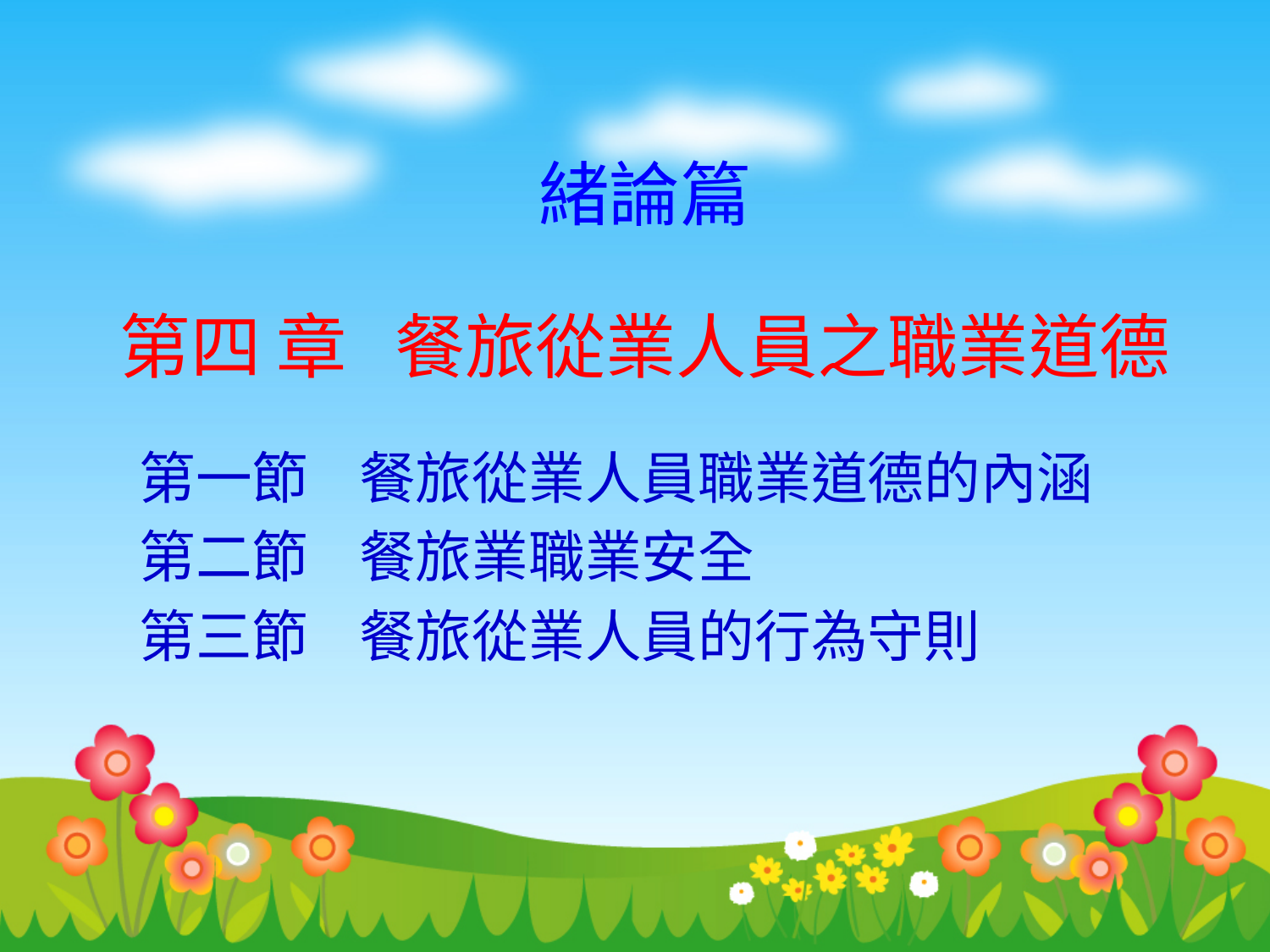

# 緒論篇 第四 章   餐旅從業人員之職業道德
   第一節    餐旅從業人員職業道德的內涵
   第二節    餐旅業職業安全
   第三節    餐旅從業人員的行為守則